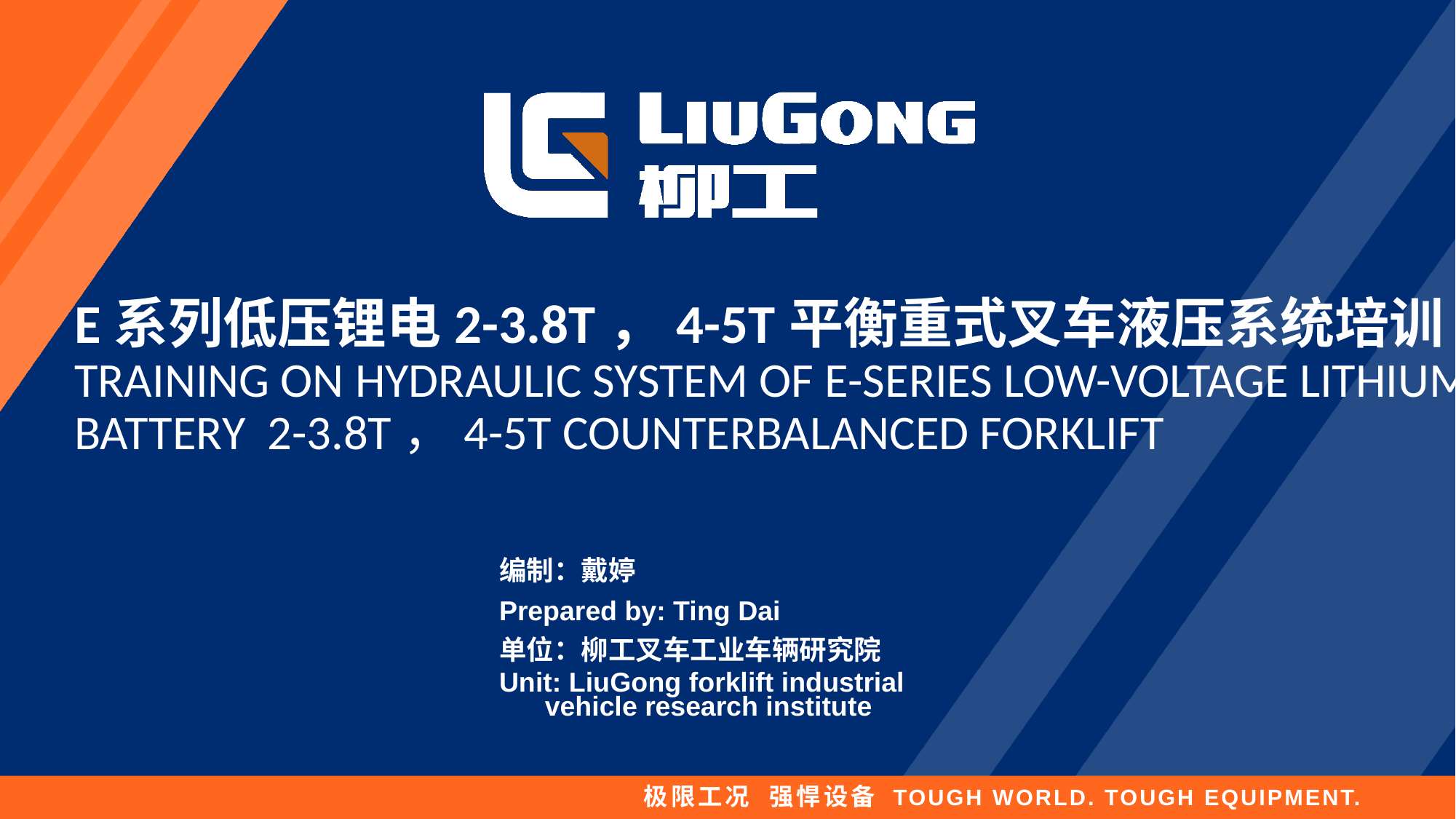

# E系列低压锂电2-3.8T，4-5T平衡重式叉车液压系统培训 Training on hydraulic system of E-series low-voltage lithium battery  2-3.8T，4-5T Counterbalanced Forklift
编制：戴婷
Prepared by: Ting Dai
单位：柳工叉车工业车辆研究院
Unit: LiuGong forklift industrial
      vehicle research institute